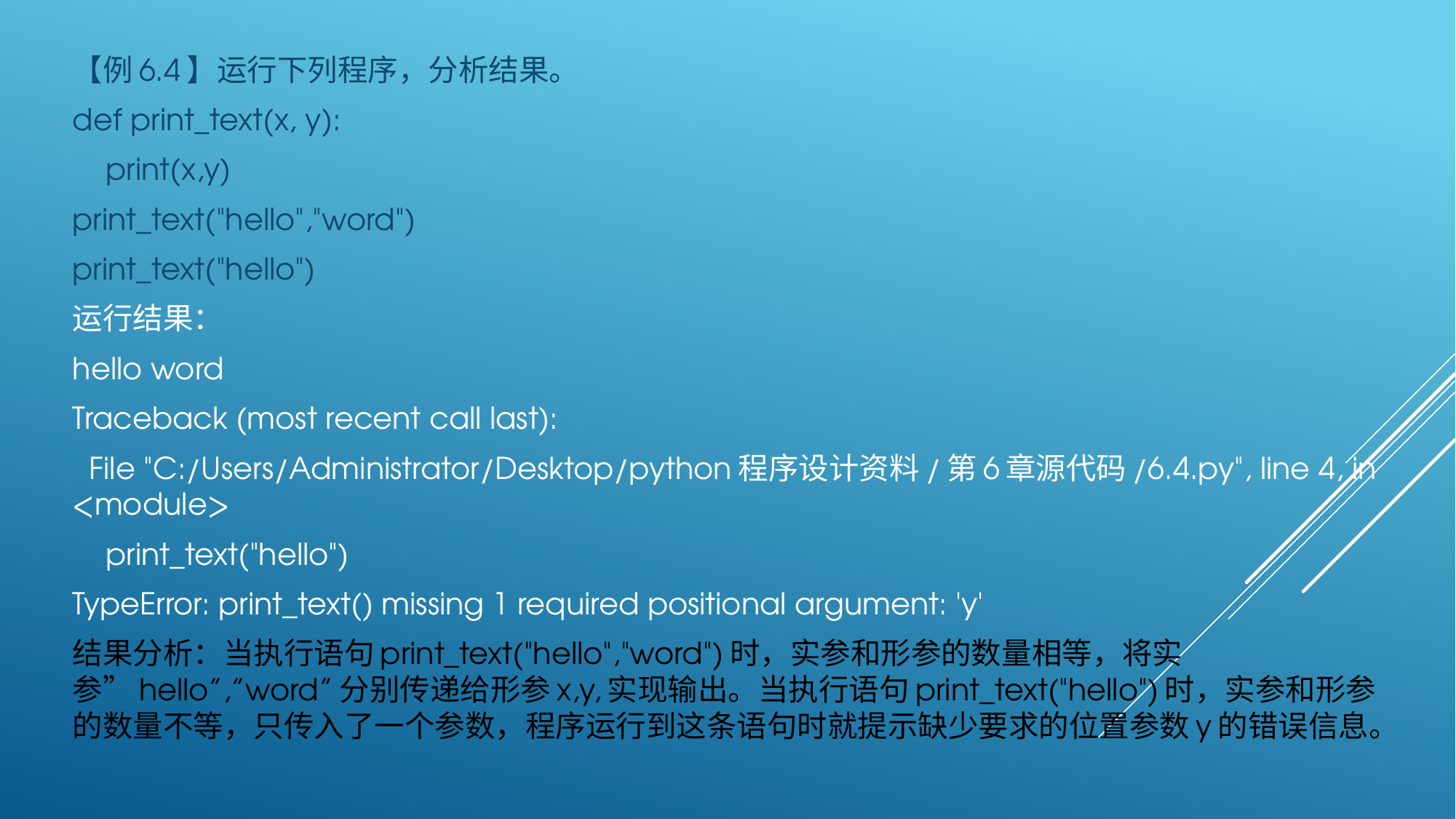

【例6.4】运行下列程序，分析结果。
def print_text(x, y):
    print(x,y)
print_text("hello","word")
print_text("hello")
运行结果：
hello word
Traceback (most recent call last):
  File "C:/Users/Administrator/Desktop/python程序设计资料/第6章源代码/6.4.py", line 4, in <module>
    print_text("hello")
TypeError: print_text() missing 1 required positional argument: 'y'
结果分析：当执行语句print_text("hello","word")时，实参和形参的数量相等，将实参”hello”,”word”分别传递给形参x,y,实现输出。当执行语句print_text("hello")时，实参和形参的数量不等，只传入了一个参数，程序运行到这条语句时就提示缺少要求的位置参数y的错误信息。